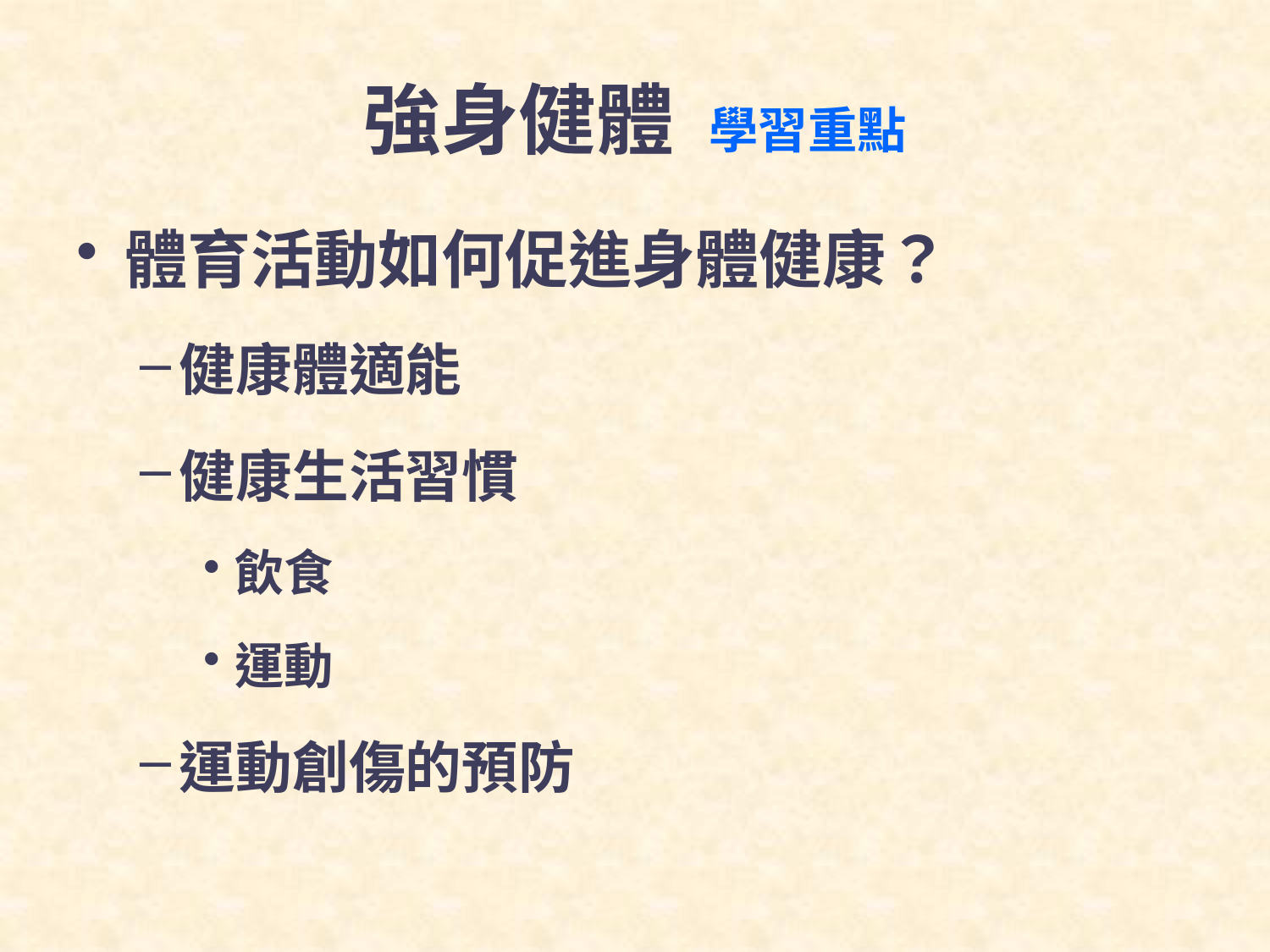

# 強身健體  學習重點
體育活動如何促進身體健康？
健康體適能
健康生活習慣
飲食
運動
運動創傷的預防